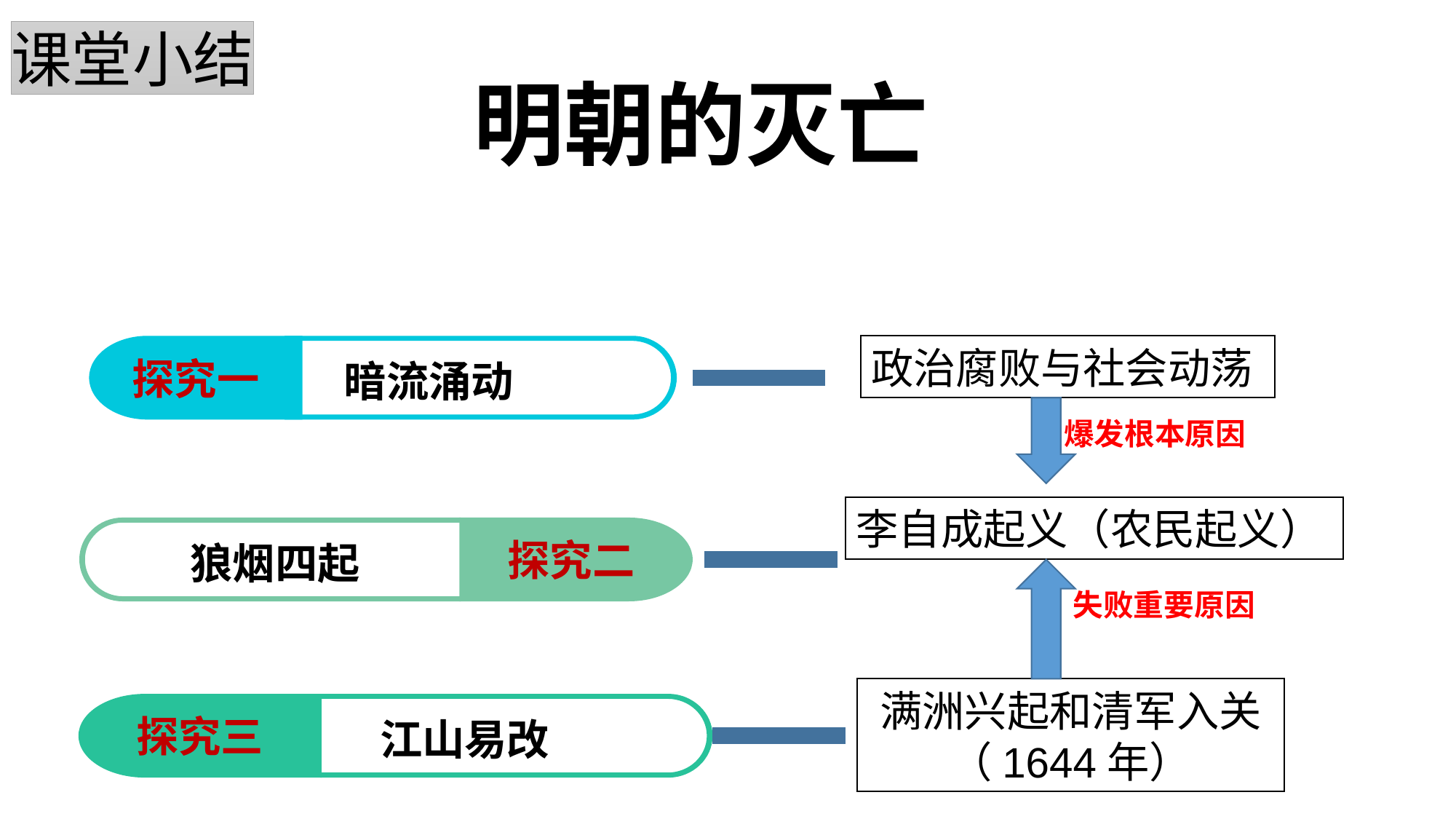

课堂小结
#
明朝的灭亡

探究一
    暗流涌动
政治腐败与社会动荡

爆发根本原因
李自成起义（农民起义）
狼烟四起
探究二

失败重要原因
满洲兴起和清军入关（1644年）
探究三
    江山易改